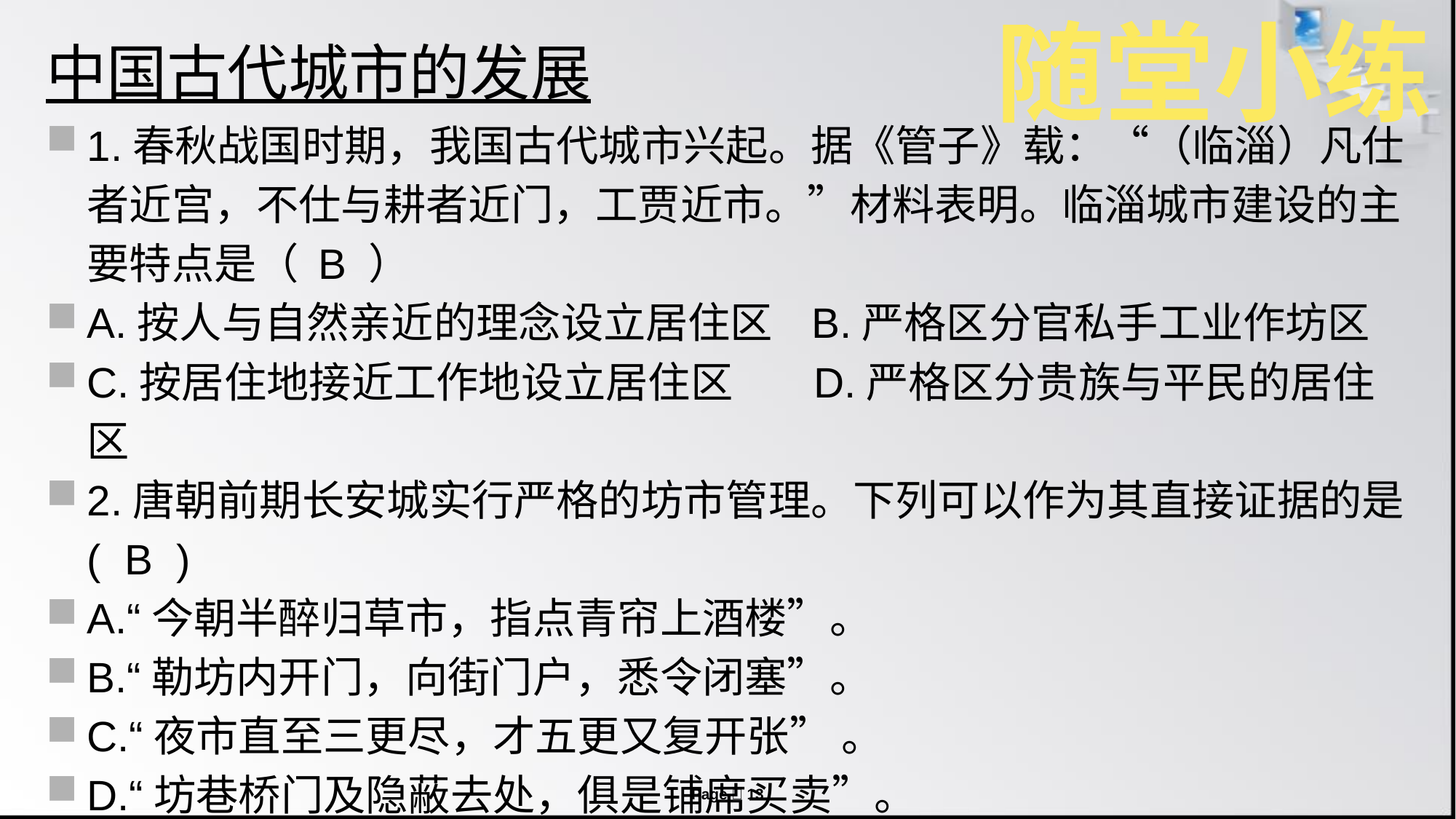

随堂小练
# 中国古代城市的发展
1.春秋战国时期，我国古代城市兴起。据《管子》载：“（临淄）凡仕者近宫，不仕与耕者近门，工贾近市。”材料表明。临淄城市建设的主要特点是（ B ）
A.按人与自然亲近的理念设立居住区   B.严格区分官私手工业作坊区
C.按居住地接近工作地设立居住区 　  D.严格区分贵族与平民的居住区
2.唐朝前期长安城实行严格的坊市管理。下列可以作为其直接证据的是(  B  )
A.“今朝半醉归草市，指点青帘上酒楼”。
B.“勒坊内开门，向街门户，悉令闭塞”。
C.“夜市直至三更尽，才五更又复开张” 。
D.“坊巷桥门及隐蔽去处，俱是铺席买卖”。